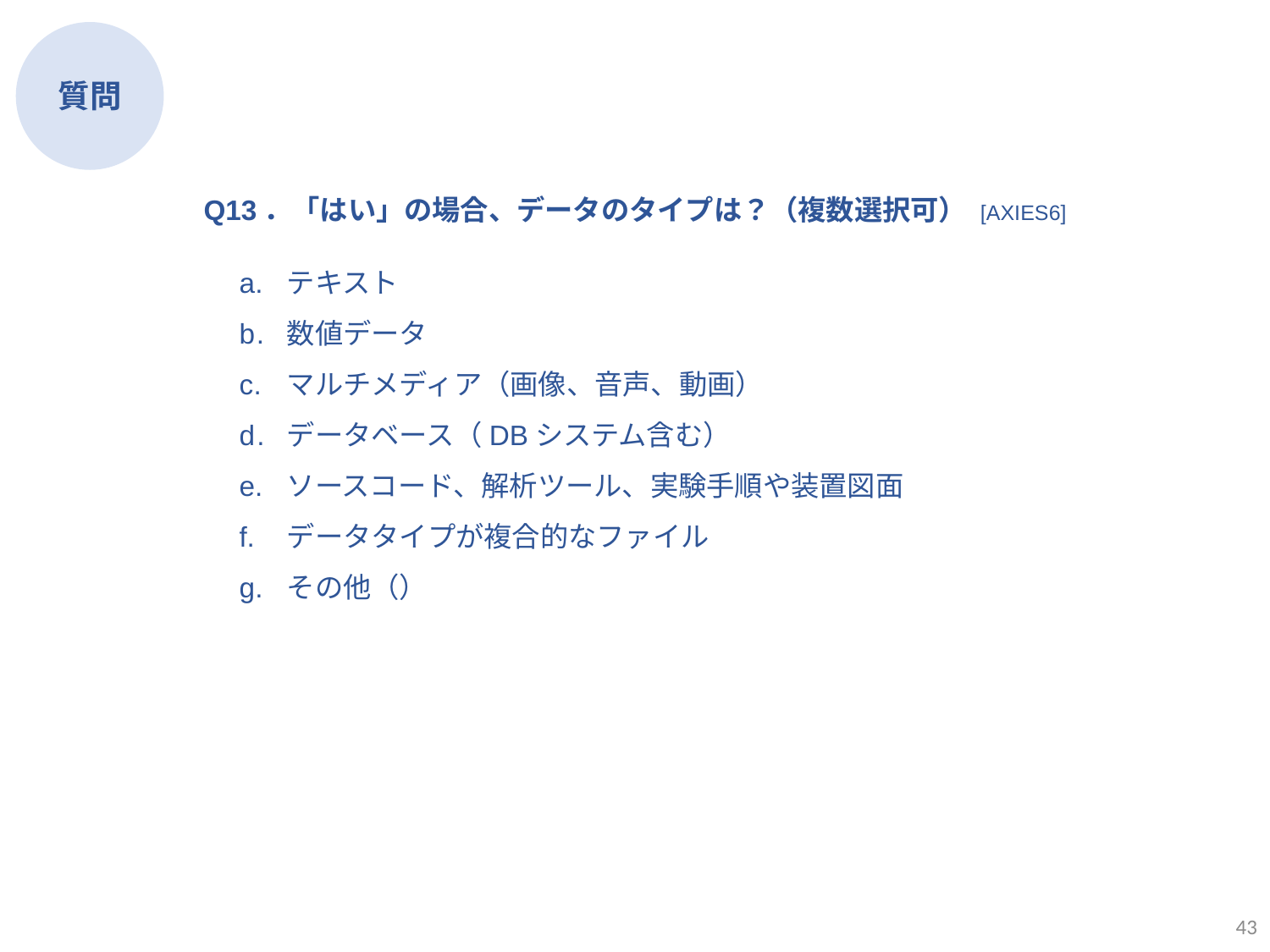

質問
Q13．「はい」の場合、データのタイプは？（複数選択可） [AXIES6]
テキスト
数値データ
マルチメディア（画像、音声、動画）
データベース（DBシステム含む）
ソースコード、解析ツール、実験手順や装置図面
データタイプが複合的なファイル
その他（）
43